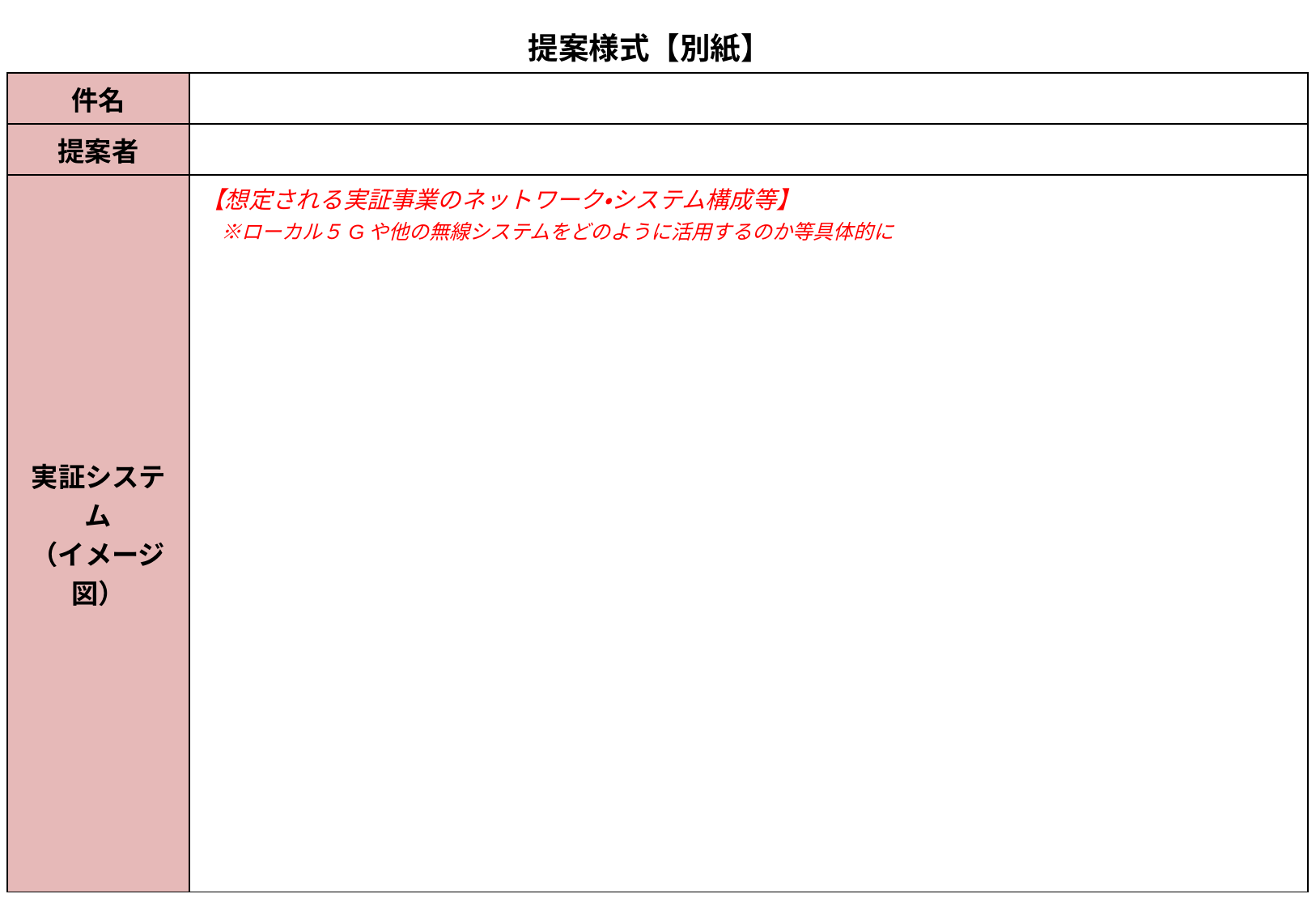

提案様式【別紙】
| 件名 |  |
| --- | --- |
| 提案者 |  |
| 実証システム （イメージ図） | 【想定される実証事業のネットワーク・システム構成等】 　※ローカル５Gや他の無線システムをどのように活用するのか等具体的に |
実証事業の前に「想定される」を追記